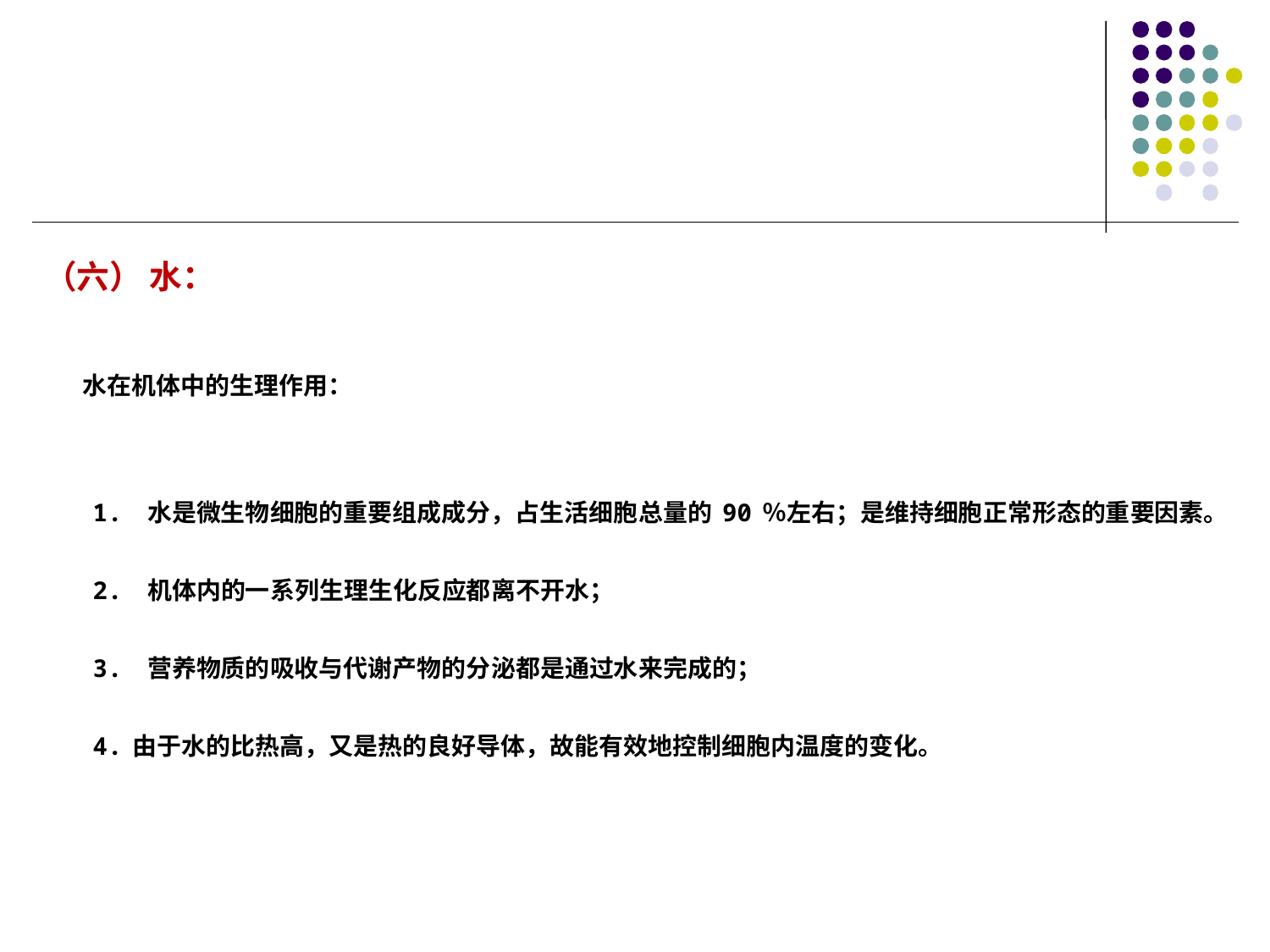

（六） 水：
       水在机体中的生理作用：
       1. 水是微生物细胞的重要组成成分，占生活细胞总量的90％左右；是维持细胞正常形态的重要因素。
       2. 机体内的一系列生理生化反应都离不开水；
       3. 营养物质的吸收与代谢产物的分泌都是通过水来完成的；
       4.由于水的比热高，又是热的良好导体，故能有效地控制细胞内温度的变化。